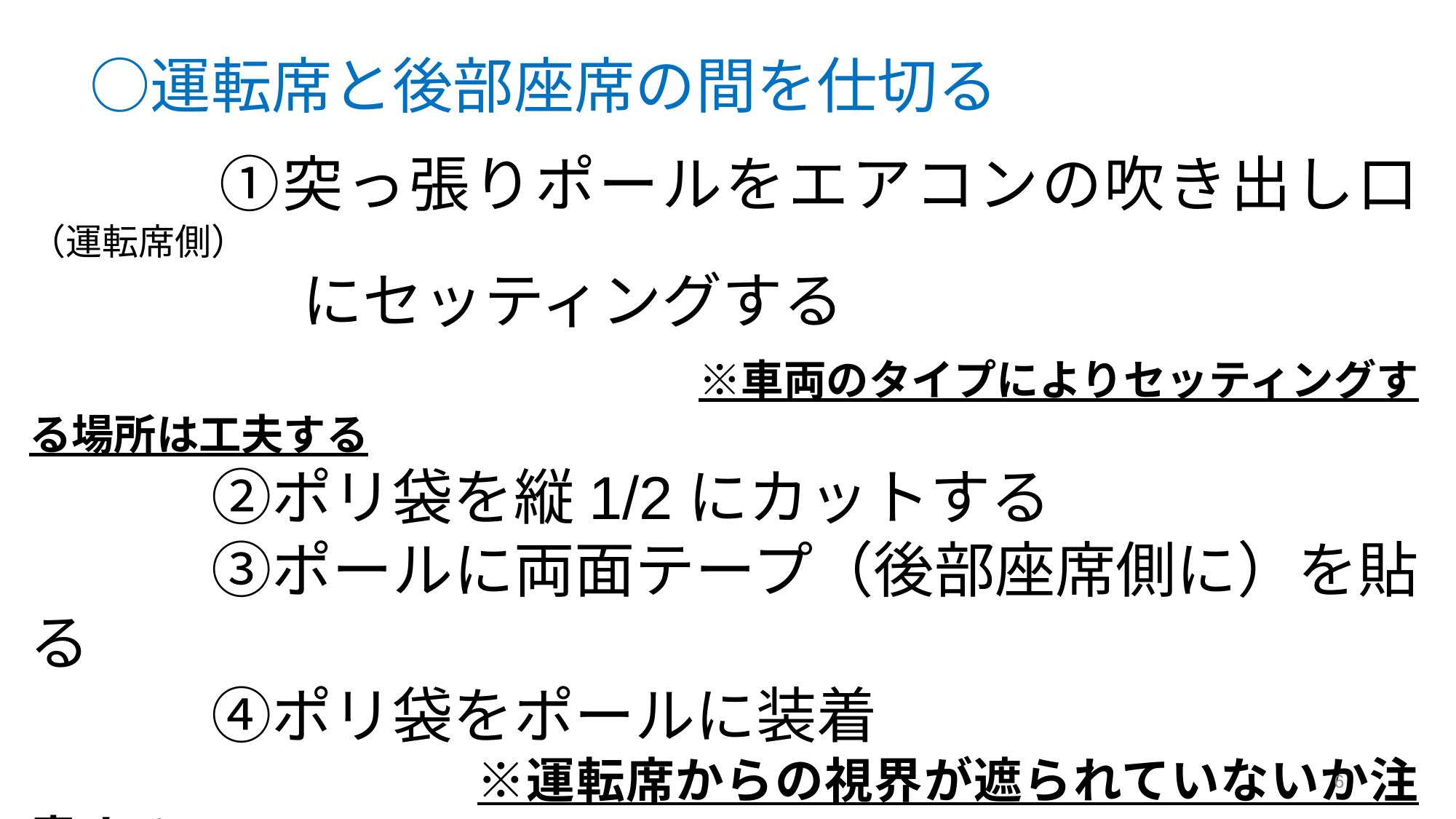

○運転席と後部座席の間を仕切る

　　　①突っ張りポールをエアコンの吹き出し口（運転席側）
　　　　　にセッティングする
　　　　　　　　　　　※車両のタイプによりセッティングする場所は工夫する
　　　②ポリ袋を縦1/2にカットする
　　　③ポールに両面テープ（後部座席側に）を貼る
　　　④ポリ袋をポールに装着
　　　　　　　　　※運転席からの視界が遮られていないか注意する
　　　⑤ポリ袋の下面を両面テープで貼る（左右、中心の３カ所）
　　　⑥２列目シートをポリ袋２枚で覆う

6